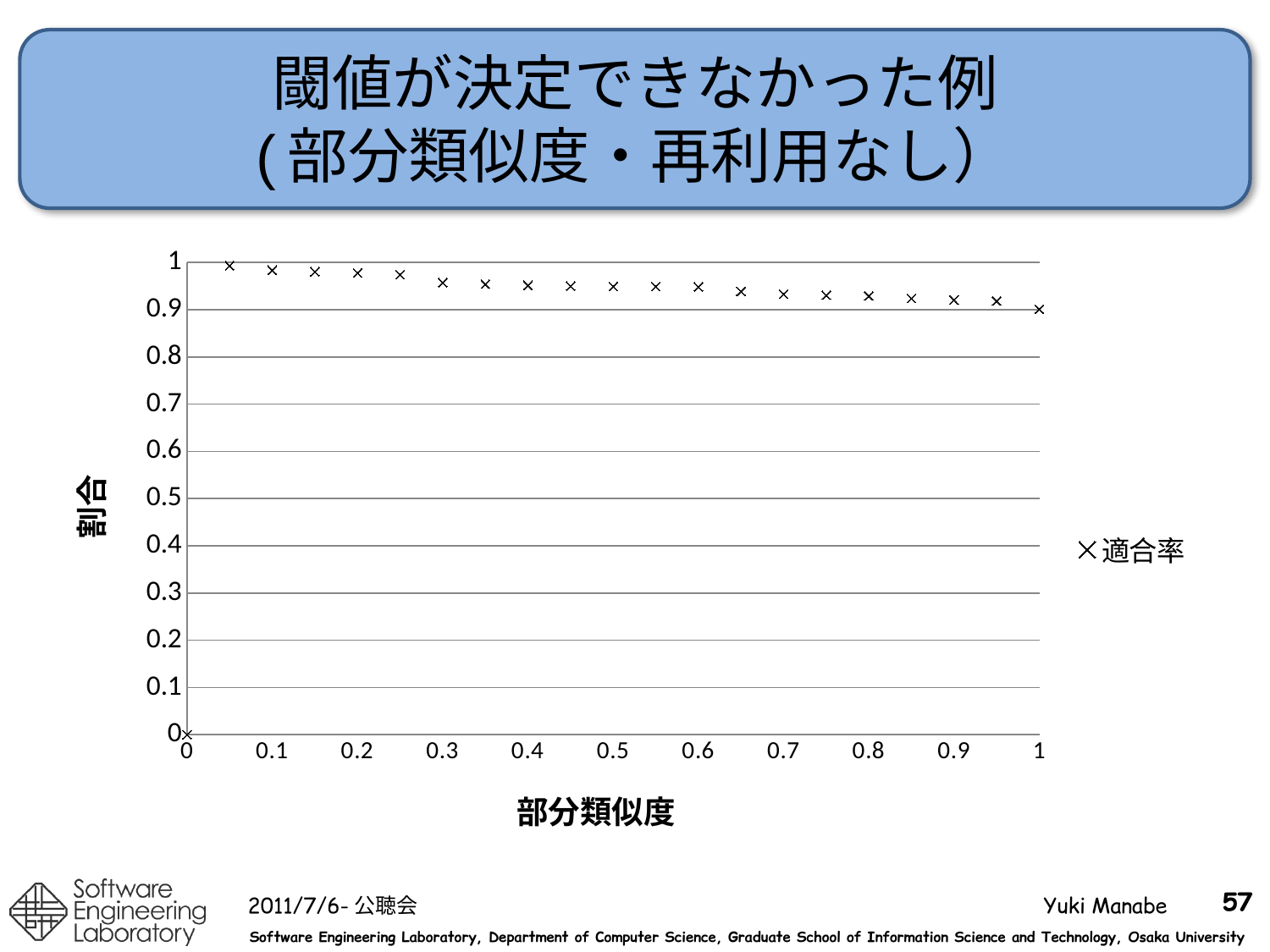

# 閾値が決定できなかった例 (部分類似度・再利用なし）

### Chart

| Category |  |
|---|---|
57
2011/7/6-公聴会
Yuki Manabe